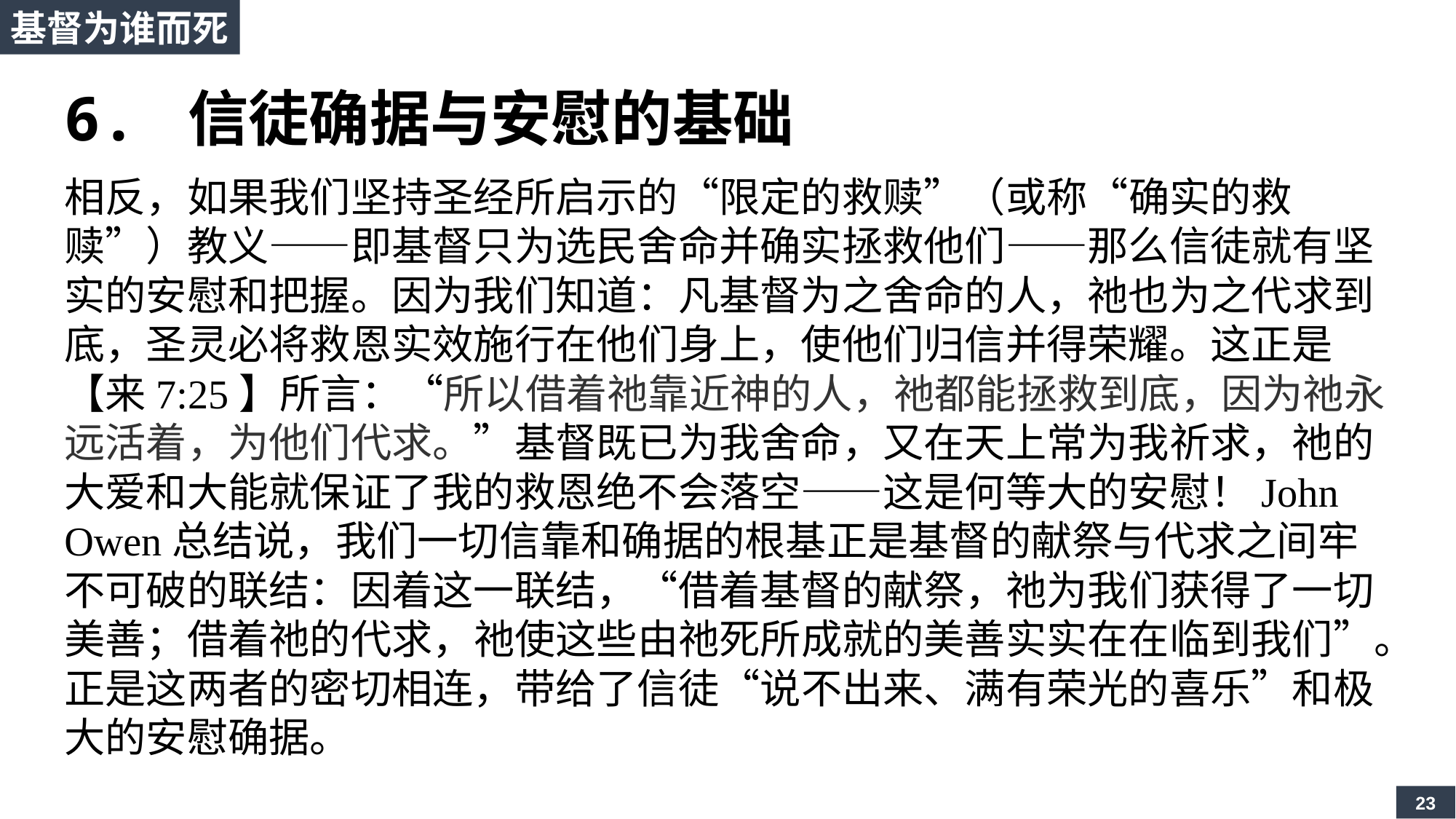

基督为谁而死
6. 信徒确据与安慰的基础
相反，如果我们坚持圣经所启示的“限定的救赎”（或称“确实的救赎”）教义——即基督只为选民舍命并确实拯救他们——那么信徒就有坚实的安慰和把握。因为我们知道：凡基督为之舍命的人，祂也为之代求到底，圣灵必将救恩实效施行在他们身上，使他们归信并得荣耀。这正是【来7:25】所言：“所以借着祂靠近神的人，祂都能拯救到底，因为祂永远活着，为他们代求。”基督既已为我舍命，又在天上常为我祈求，祂的大爱和大能就保证了我的救恩绝不会落空——这是何等大的安慰！John Owen总结说，我们一切信靠和确据的根基正是基督的献祭与代求之间牢不可破的联结：因着这一联结，“借着基督的献祭，祂为我们获得了一切美善；借着祂的代求，祂使这些由祂死所成就的美善实实在在临到我们”。正是这两者的密切相连，带给了信徒“说不出来、满有荣光的喜乐”和极大的安慰确据。
23